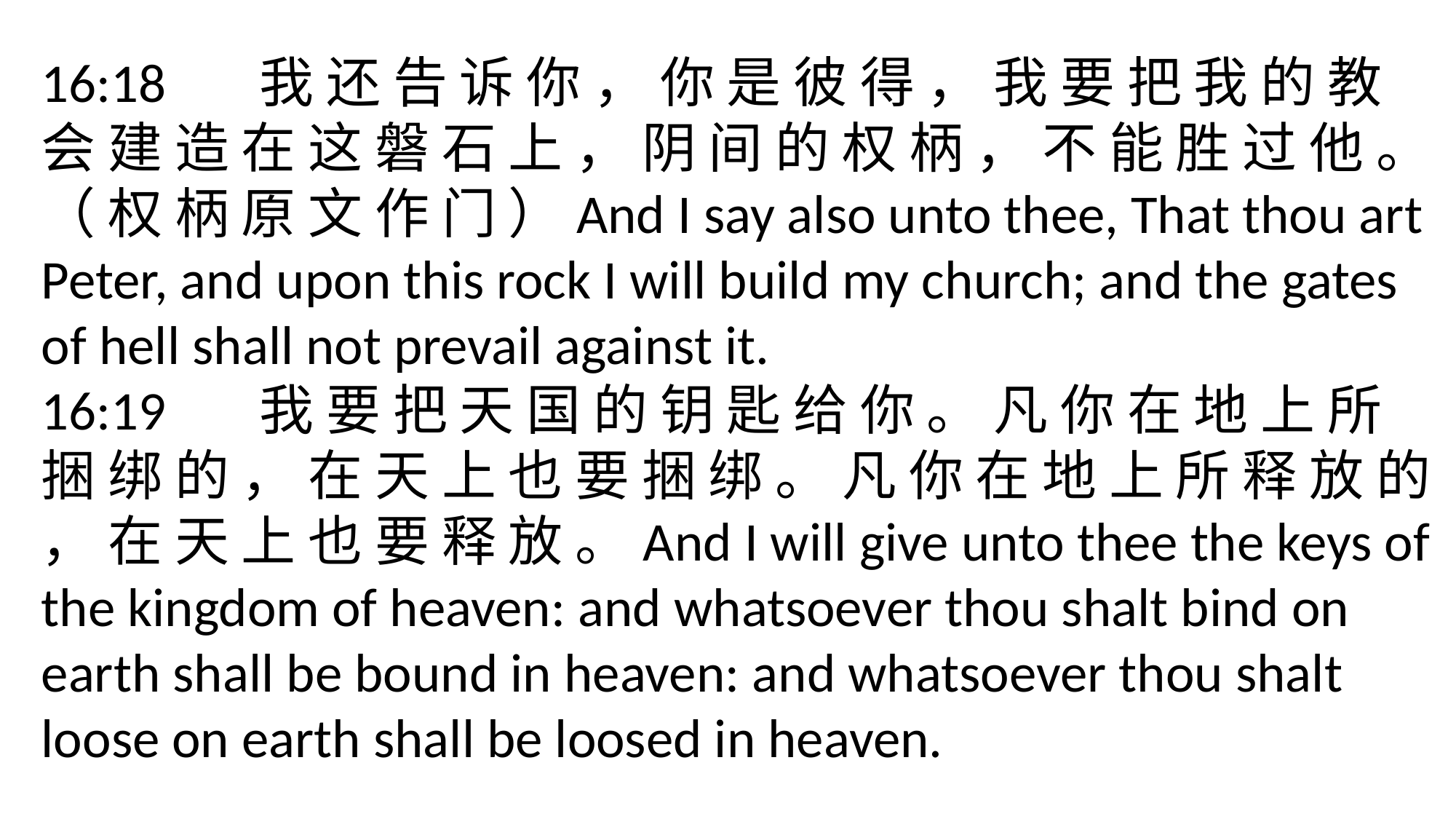

16:18	我 还 告 诉 你 ， 你 是 彼 得 ， 我 要 把 我 的 教 会 建 造 在 这 磐 石 上 ， 阴 间 的 权 柄 ， 不 能 胜 过 他 。 （ 权 柄 原 文 作 门 ）And I say also unto thee, That thou art Peter, and upon this rock I will build my church; and the gates of hell shall not prevail against it.
16:19	我 要 把 天 国 的 钥 匙 给 你 。 凡 你 在 地 上 所 捆 绑 的 ， 在 天 上 也 要 捆 绑 。 凡 你 在 地 上 所 释 放 的 ， 在 天 上 也 要 释 放 。And I will give unto thee the keys of the kingdom of heaven: and whatsoever thou shalt bind on earth shall be bound in heaven: and whatsoever thou shalt loose on earth shall be loosed in heaven.